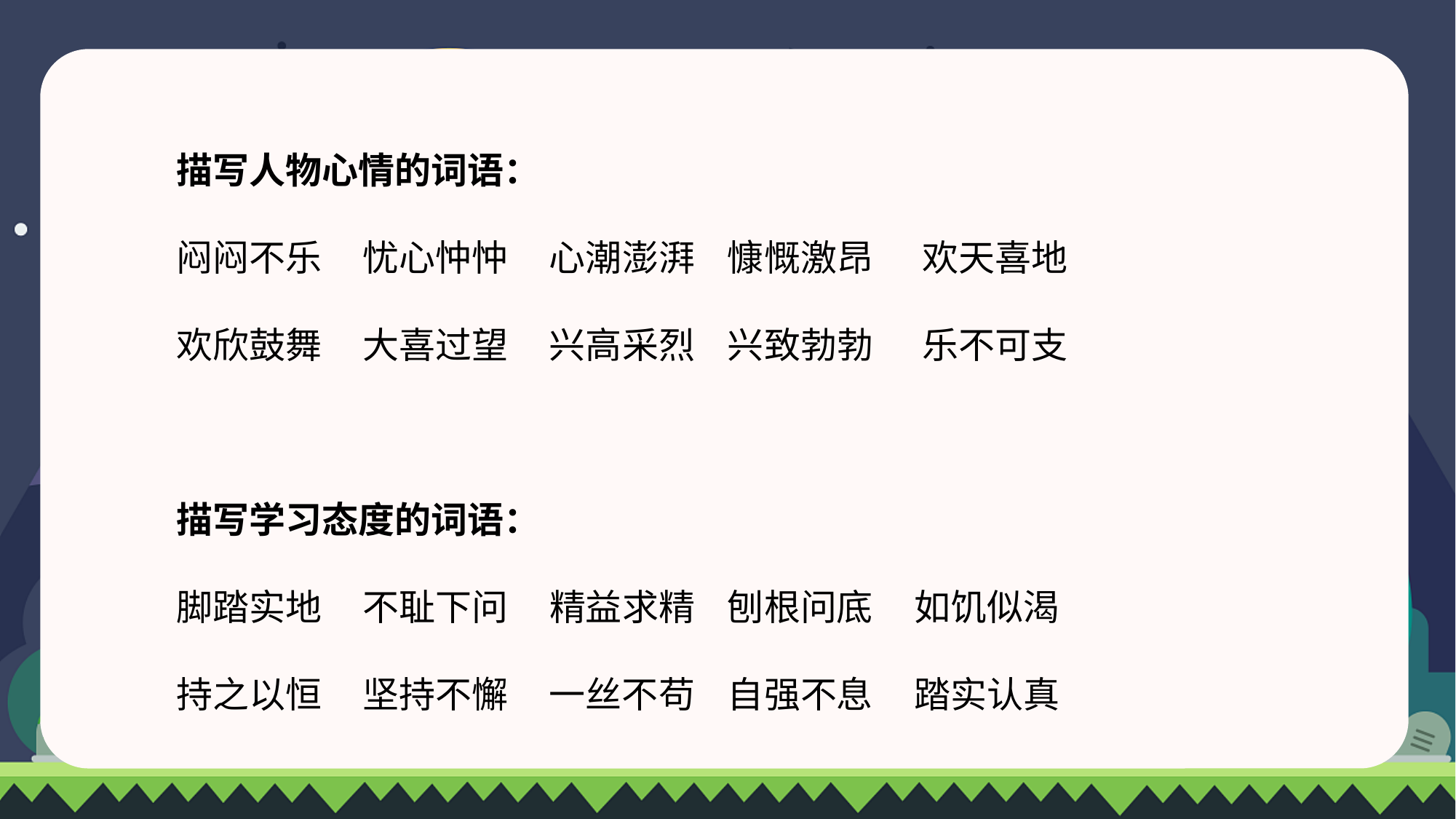

描写人物心情的词语：
闷闷不乐     忧心忡忡     心潮澎湃    慷慨激昂      欢天喜地
欢欣鼓舞     大喜过望     兴高采烈    兴致勃勃      乐不可支

描写学习态度的词语：
脚踏实地     不耻下问     精益求精    刨根问底     如饥似渴
持之以恒     坚持不懈     一丝不苟    自强不息     踏实认真